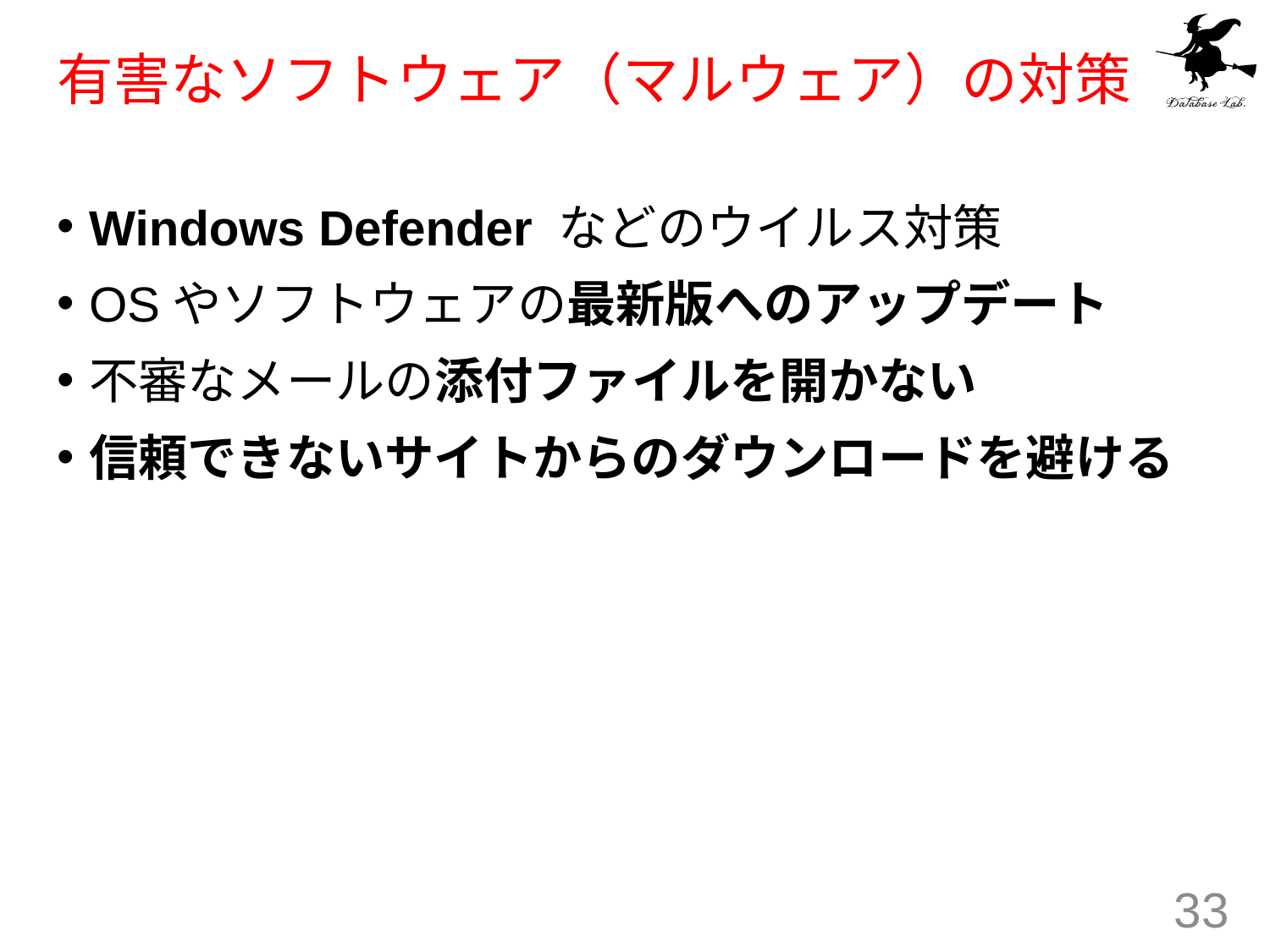

# 有害なソフトウェア（マルウェア）の対策
Windows Defender などのウイルス対策
OSやソフトウェアの最新版へのアップデート
不審なメールの添付ファイルを開かない
信頼できないサイトからのダウンロードを避ける
33